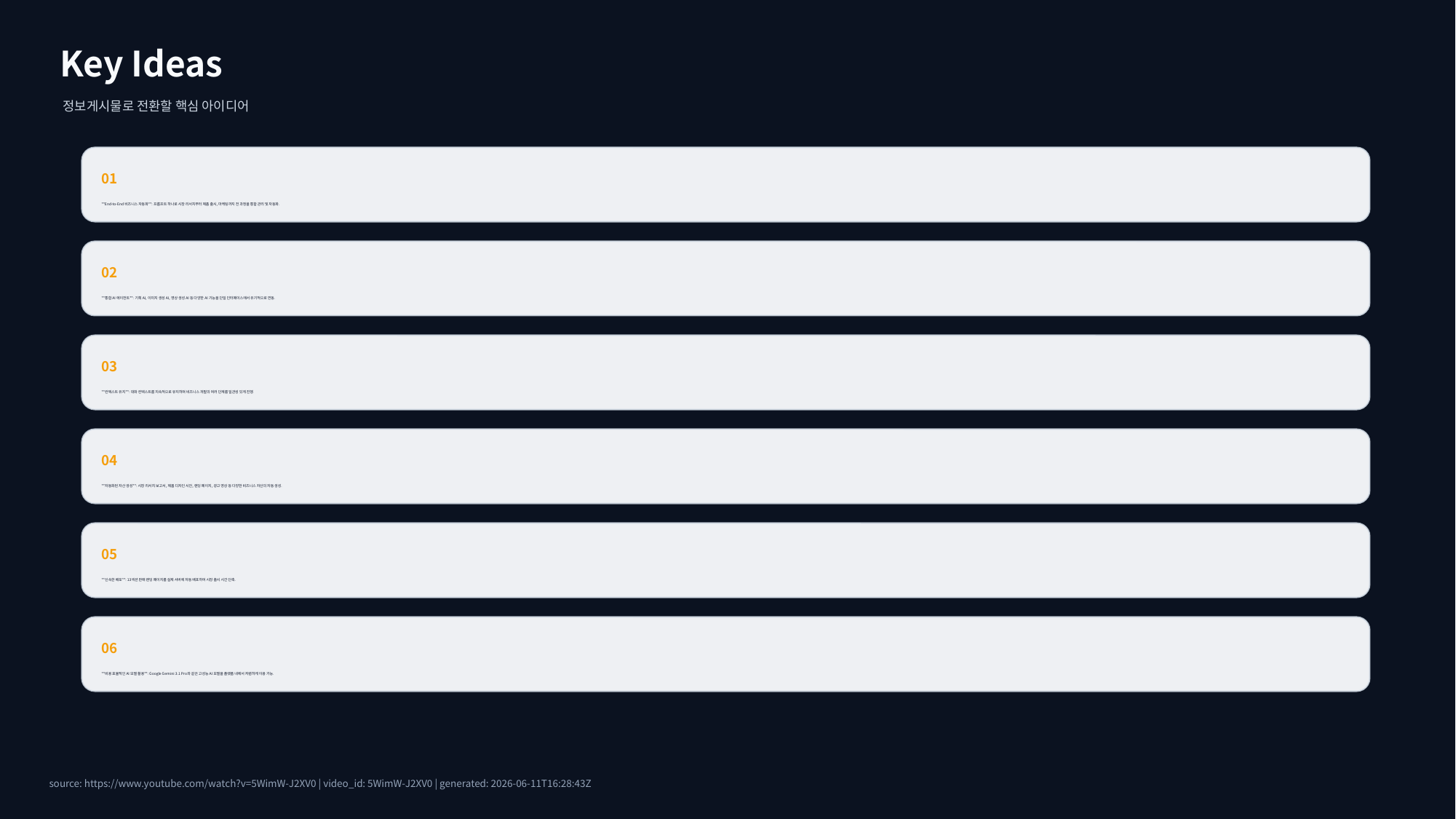

Key Ideas
정보게시물로 전환할 핵심 아이디어

01
**End-to-End 비즈니스 자동화**: 프롬프트 하나로 시장 리서치부터 제품 출시, 마케팅까지 전 과정을 통합 관리 및 자동화.

02
**통합 AI 에이전트**: 기획 AI, 이미지 생성 AI, 영상 생성 AI 등 다양한 AI 기능을 단일 인터페이스에서 유기적으로 연동.

03
**컨텍스트 유지**: 대화 컨텍스트를 지속적으로 유지하며 비즈니스 개발의 여러 단계를 일관성 있게 진행.

04
**자동화된 자산 생성**: 시장 리서치 보고서, 제품 디자인 시안, 랜딩 페이지, 광고 영상 등 다양한 비즈니스 자산의 자동 생성.

05
**신속한 배포**: 13섹션 판매 랜딩 페이지를 실제 서버에 자동 배포하여 시장 출시 시간 단축.

06
**비용 효율적인 AI 모델 활용**: Google Gemini 3.1 Pro와 같은 고성능 AI 모델을 플랫폼 내에서 저렴하게 이용 가능.
source: https://www.youtube.com/watch?v=5WimW-J2XV0 | video_id: 5WimW-J2XV0 | generated: 2026-06-11T16:28:43Z